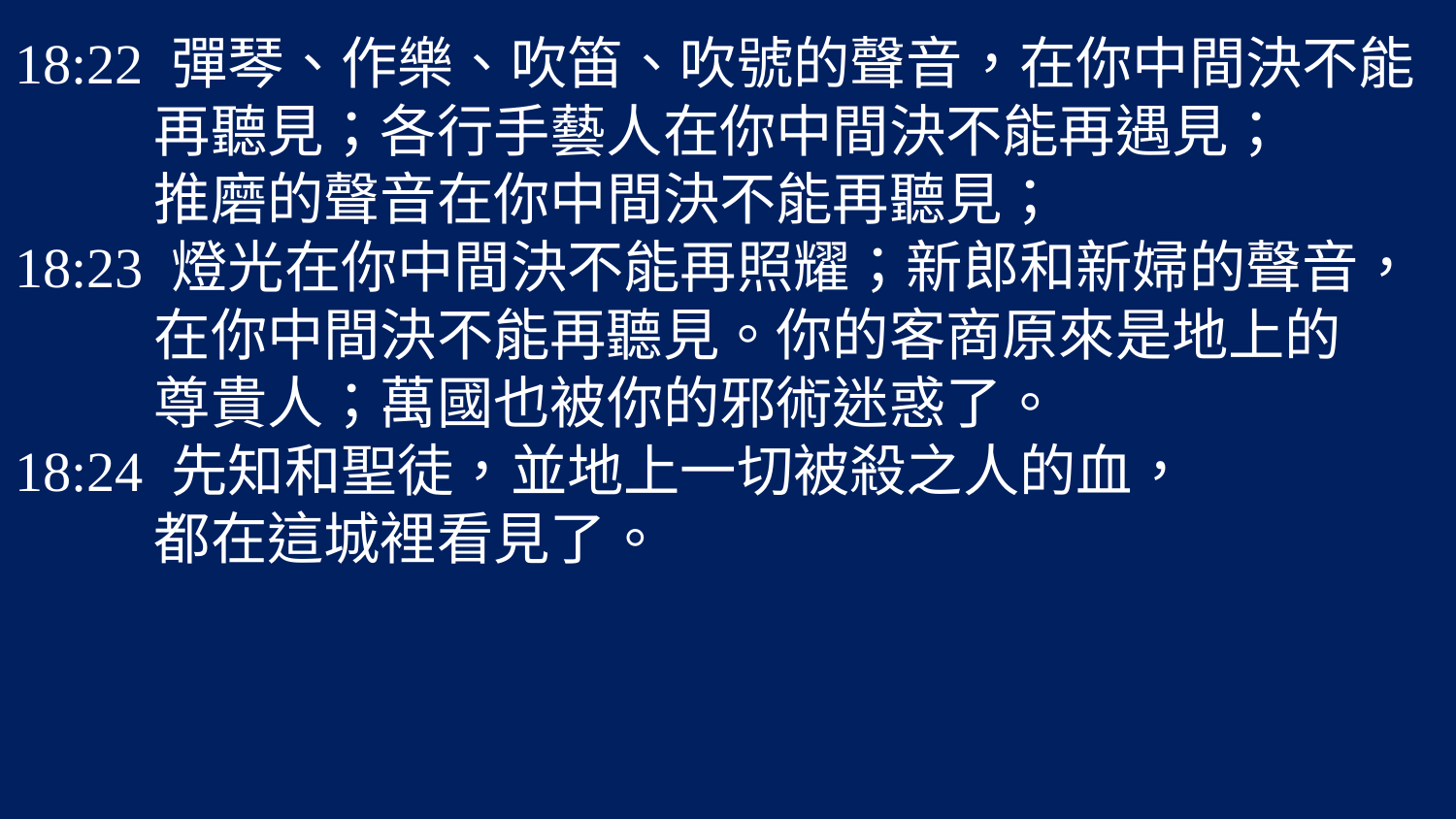

18:22 彈琴、作樂、吹笛、吹號的聲音，在你中間決不能
          再聽見；各行手藝人在你中間決不能再遇見；
          推磨的聲音在你中間決不能再聽見；
18:23 燈光在你中間決不能再照耀；新郎和新婦的聲音，
          在你中間決不能再聽見。你的客商原來是地上的
          尊貴人；萬國也被你的邪術迷惑了。
18:24 先知和聖徒，並地上一切被殺之人的血，
          都在這城裡看見了。